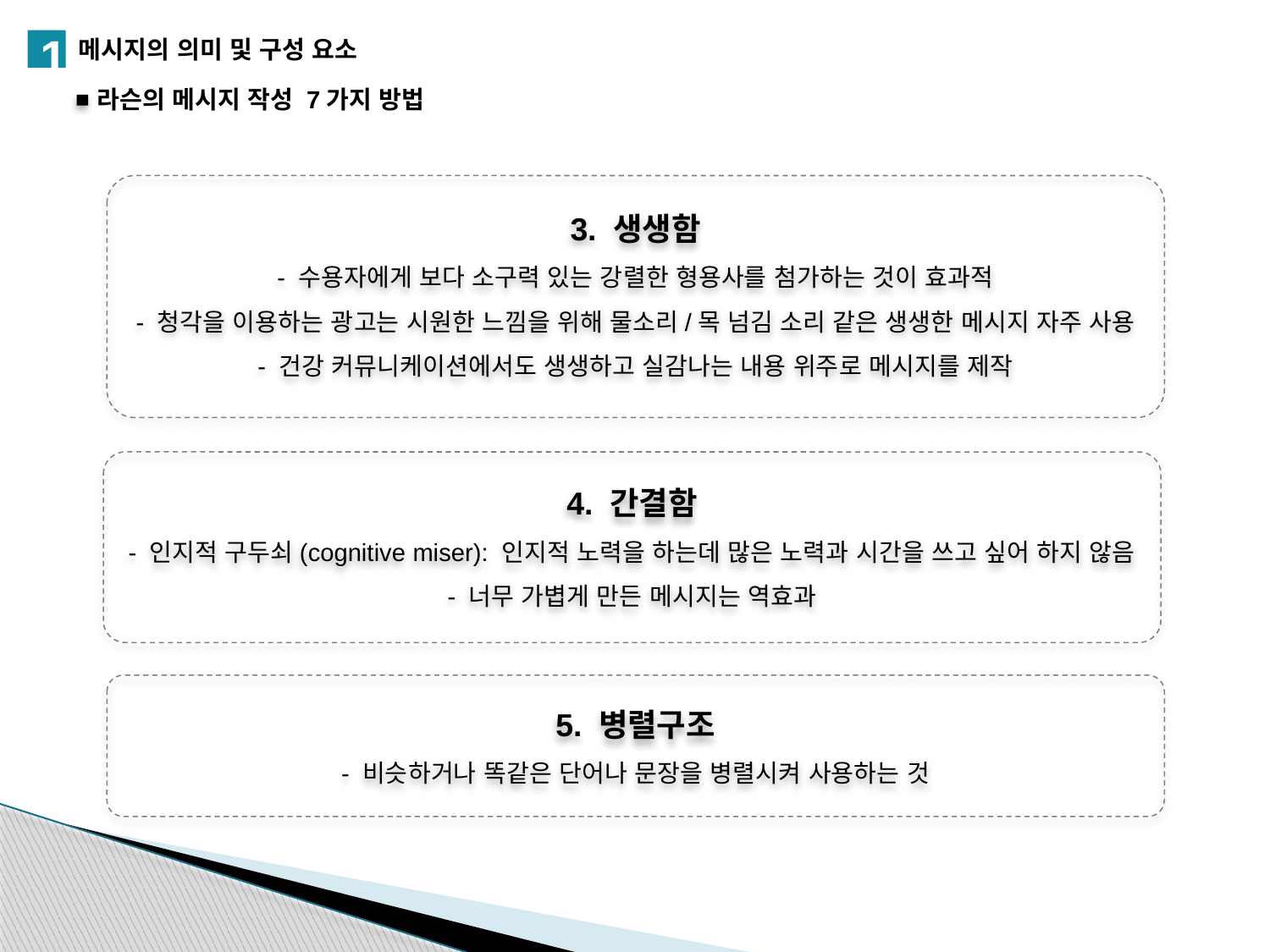

1
메시지의 의미 및 구성 요소

라슨의 메시지 작성 7가지 방법

3. 생생함
- 수용자에게 보다 소구력 있는 강렬한 형용사를 첨가하는 것이 효과적
- 청각을 이용하는 광고는 시원한 느낌을 위해 물소리/목 넘김 소리 같은 생생한 메시지 자주 사용
- 건강 커뮤니케이션에서도 생생하고 실감나는 내용 위주로 메시지를 제작
4. 간결함
- 인지적 구두쇠(cognitive miser): 인지적 노력을 하는데 많은 노력과 시간을 쓰고 싶어 하지 않음
- 너무 가볍게 만든 메시지는 역효과
5. 병렬구조
- 비슷하거나 똑같은 단어나 문장을 병렬시켜 사용하는 것